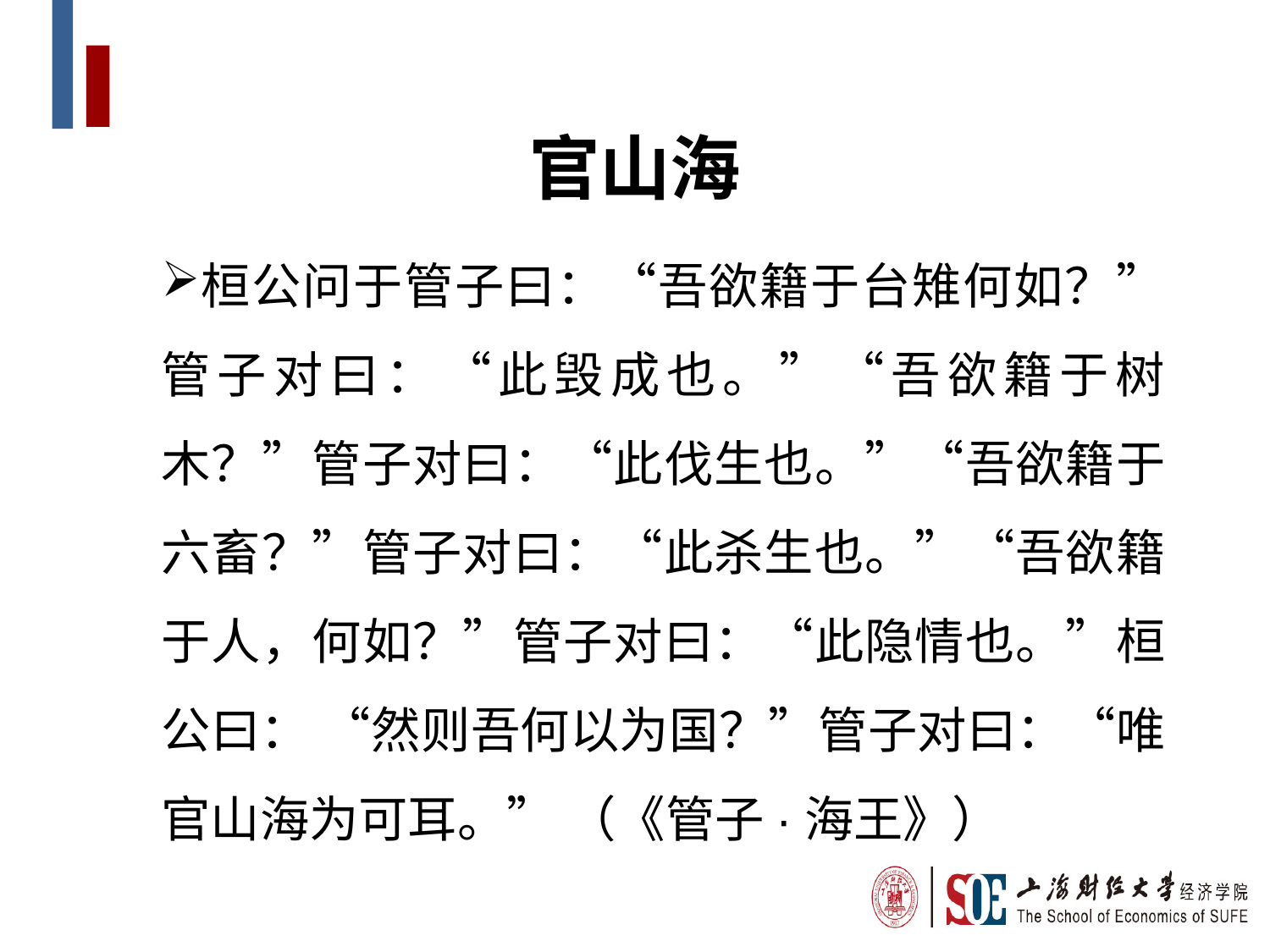

官山海
桓公问于管子曰：“吾欲籍于台雉何如？”管子对曰：“此毁成也。”“吾欲籍于树木？”管子对曰：“此伐生也。”“吾欲籍于六畜？”管子对曰：“此杀生也。”“吾欲籍于人，何如？”管子对曰：“此隐情也。”桓公曰： “然则吾何以为国？”管子对曰：“唯官山海为可耳。” （《管子·海王》）